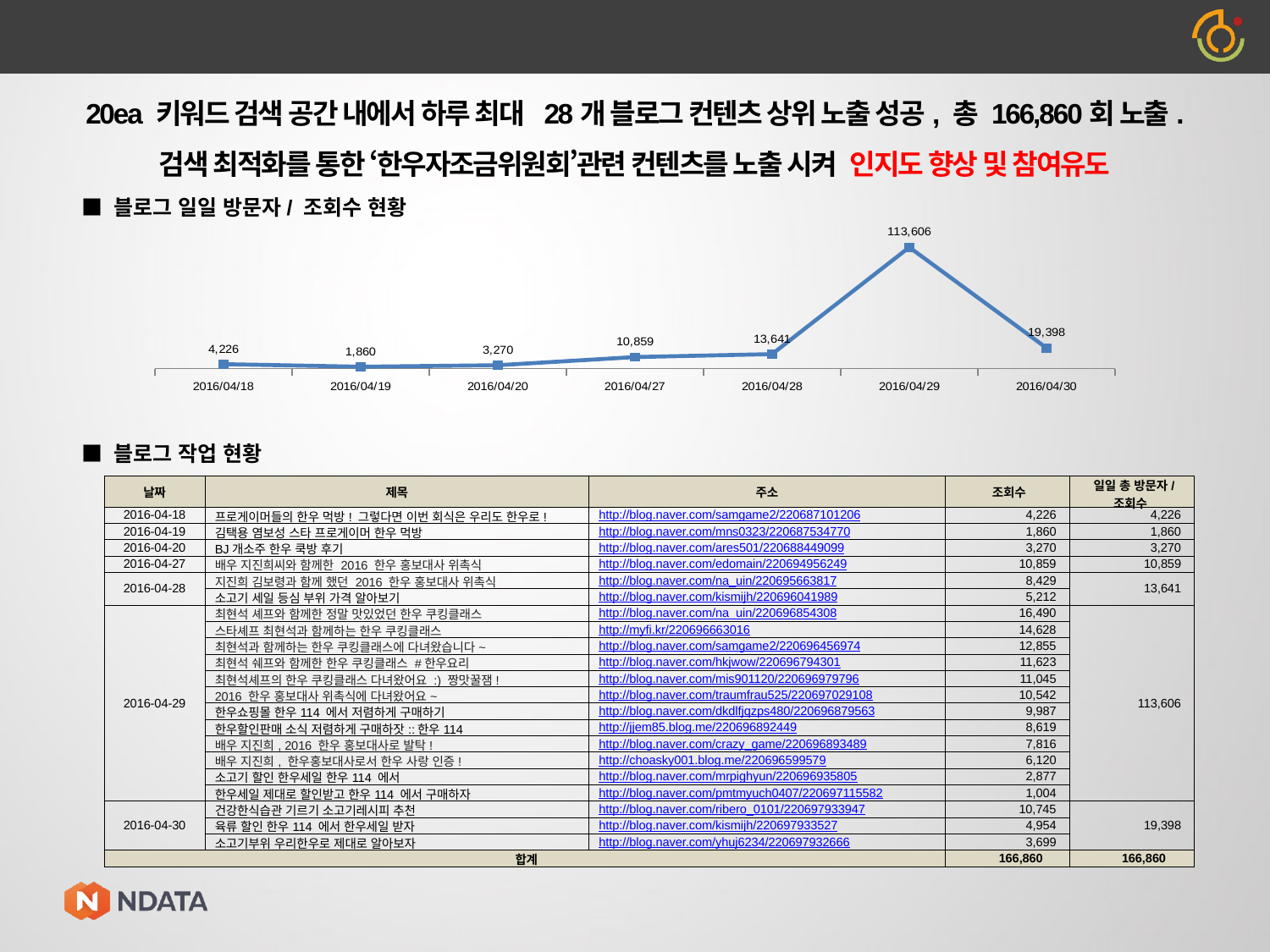

2. Blog – 일일 노출 현황
20ea 키워드 검색 공간 내에서 하루 최대  28개 블로그 컨텐츠 상위 노출 성공, 총 166,860회 노출.
검색 최적화를 통한 ‘한우자조금위원회’관련 컨텐츠를 노출 시켜  인지도 향상 및 참여유도
■ 블로그 일일 방문자/ 조회수 현황

### Chart

| Category | 일일 총 방문자/조회수 |
|---|---|
| 42478 | 4226.0 |
| 42479 | 1860.0 |
| 42480 | 3270.0 |
| 42487 | 10859.0 |
| 42488 | 13641.0 |
| 42489 | 113606.0 |
| 42490 | 19398.0 |
■ 블로그 작업 현황
| 날짜 | 제목 | 주소 | 조회수 | 일일 총 방문자/조회수 |
| --- | --- | --- | --- | --- |
| 2016-04-18 | 프로게이머들의 한우 먹방! 그렇다면 이번 회식은 우리도 한우로! | http://blog.naver.com/samgame2/220687101206 | 4,226 | 4,226 |
| 2016-04-19 | 김택용 염보성 스타 프로게이머 한우 먹방 | http://blog.naver.com/mns0323/220687534770 | 1,860 | 1,860 |
| 2016-04-20 | BJ개소주 한우 쿡방 후기 | http://blog.naver.com/ares501/220688449099 | 3,270 | 3,270 |
| 2016-04-27 | 배우 지진희씨와 함께한 2016 한우 홍보대사 위촉식 | http://blog.naver.com/edomain/220694956249 | 10,859 | 10,859 |
| 2016-04-28 | 지진희 김보령과 함께 했던 2016 한우 홍보대사 위촉식 | http://blog.naver.com/na\_uin/220695663817 | 8,429 | 13,641 |
|  | 소고기 세일 등심 부위 가격 알아보기 | http://blog.naver.com/kismijh/220696041989 | 5,212 |  |
| 2016-04-29 | 최현석 셰프와 함께한 정말 맛있었던 한우 쿠킹클래스 | http://blog.naver.com/na\_uin/220696854308 | 16,490 | 113,606 |
|  | 스타셰프 최현석과 함께하는 한우 쿠킹클래스 | http://myfi.kr/220696663016 | 14,628 |  |
|  | 최현석과 함께하는 한우 쿠킹클래스에 다녀왔습니다~ | http://blog.naver.com/samgame2/220696456974 | 12,855 |  |
|  | 최현석 쉐프와 함께한 한우 쿠킹클래스 #한우요리 | http://blog.naver.com/hkjwow/220696794301 | 11,623 |  |
|  | 최현석셰프의 한우 쿠킹클래스 다녀왔어요 :) 짱맛꿀잼! | http://blog.naver.com/mis901120/220696979796 | 11,045 |  |
|  | 2016 한우 홍보대사 위촉식에 다녀왔어요~ | http://blog.naver.com/traumfrau525/220697029108 | 10,542 |  |
|  | 한우쇼핑몰 한우114 에서 저렴하게 구매하기 | http://blog.naver.com/dkdlfjqzps480/220696879563 | 9,987 |  |
|  | 한우할인판매 소식 저렴하게 구매하잣::한우114 | http://jjem85.blog.me/220696892449 | 8,619 |  |
|  | 배우 지진희, 2016 한우 홍보대사로 발탁! | http://blog.naver.com/crazy\_game/220696893489 | 7,816 |  |
|  | 배우 지진희, 한우홍보대사로서 한우 사랑 인증! | http://choasky001.blog.me/220696599579 | 6,120 |  |
|  | 소고기 할인 한우세일 한우114 에서 | http://blog.naver.com/mrpighyun/220696935805 | 2,877 |  |
|  | 한우세일 제대로 할인받고 한우114 에서 구매하자 | http://blog.naver.com/pmtmyuch0407/220697115582 | 1,004 |  |
| 2016-04-30 | 건강한식습관 기르기 소고기레시피 추천 | http://blog.naver.com/ribero\_0101/220697933947 | 10,745 | 19,398 |
|  | 육류 할인 한우114 에서 한우세일 받자 | http://blog.naver.com/kismijh/220697933527 | 4,954 |  |
|  | 소고기부위 우리한우로 제대로 알아보자 | http://blog.naver.com/yhuj6234/220697932666 | 3,699 |  |
| 합계 |  |  | 166,860 | 166,860 |